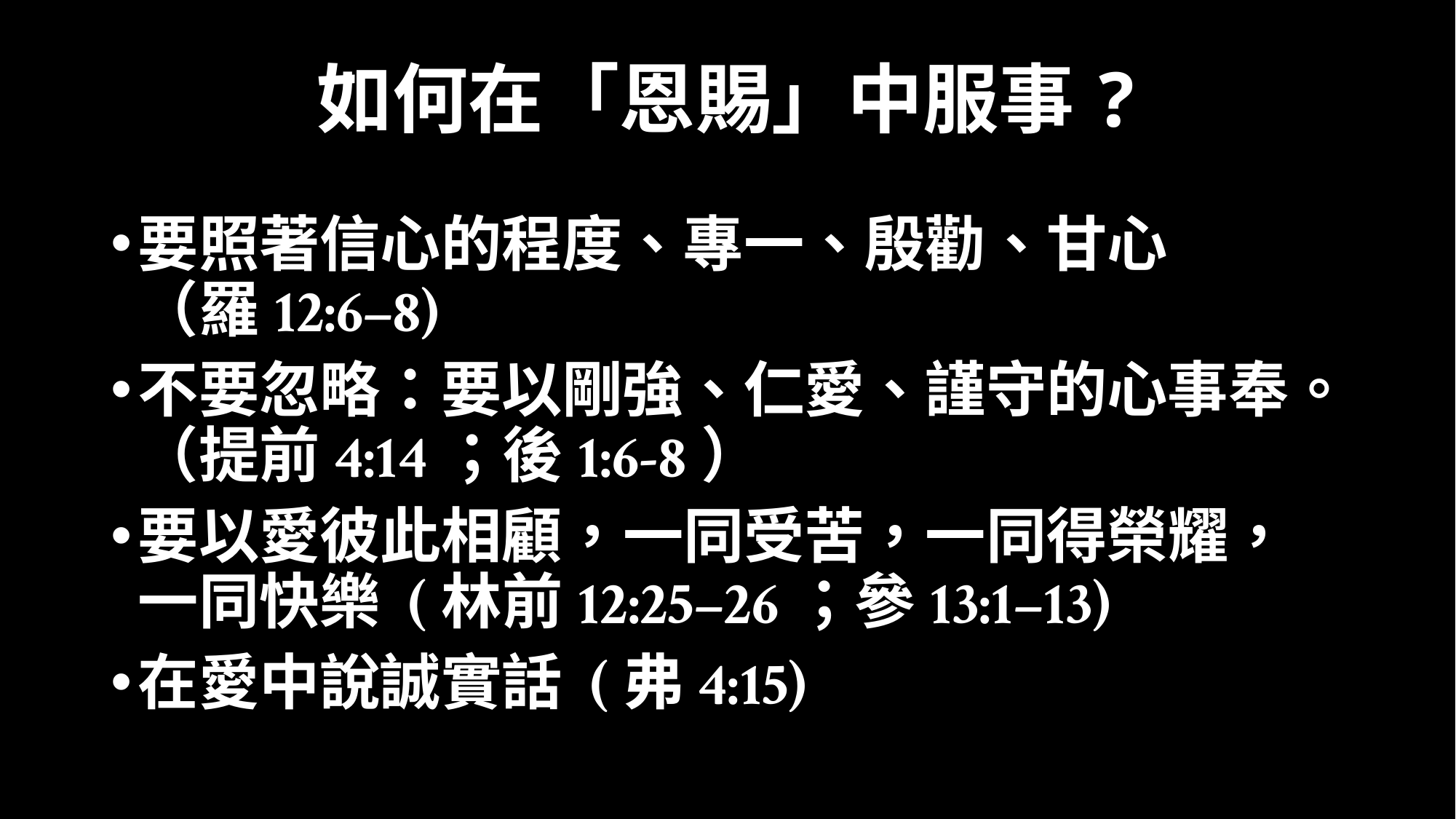

如何在「恩賜」中服事?

要照著信心的程度、專一、殷勸、甘心
（羅12:6–8)
不要忽略：要以剛強、仁愛、謹守的心事奉。（提前4:14；後1:6-8）
要以愛彼此相顧，一同受苦，一同得榮耀，一同快樂 (林前12:25–26；參13:1–13)
在愛中說誠實話 (弗4:15)